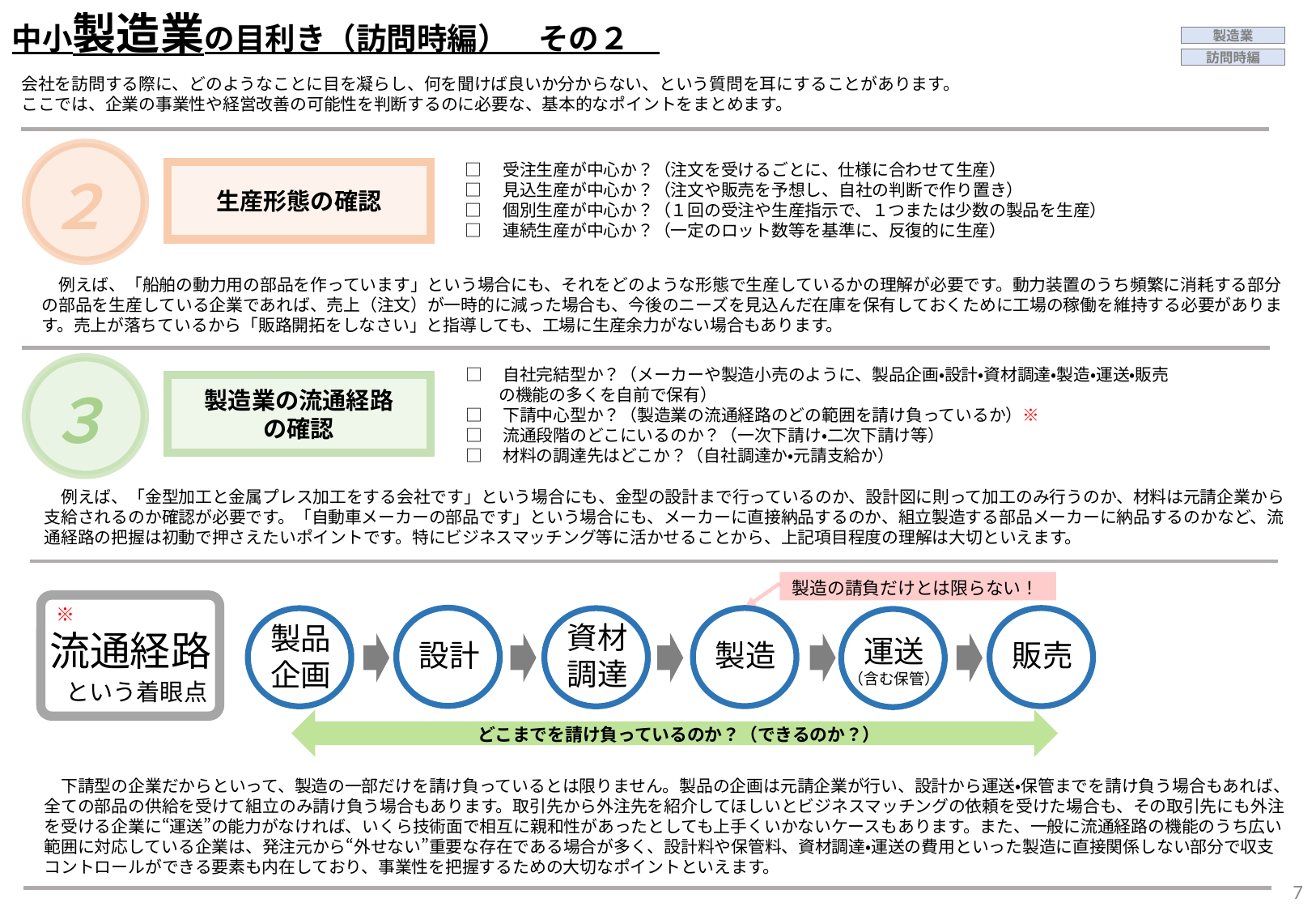

中小製造業の目利き（訪問時編）　その２
製造業
訪問時編
会社を訪問する際に、どのようなことに目を凝らし、何を聞けば良いか分からない、という質問を耳にすることがあります。ここでは、企業の事業性や経営改善の可能性を判断するのに必要な、基本的なポイントをまとめます。

２
□　受注生産が中心か？（注文を受けるごとに、仕様に合わせて生産）
□　見込生産が中心か？（注文や販売を予想し、自社の判断で作り置き）
□　個別生産が中心か？（１回の受注や生産指示で、１つまたは少数の製品を生産）
□　連続生産が中心か？（一定のロット数等を基準に、反復的に生産）
生産形態の確認
　例えば、「船舶の動力用の部品を作っています」という場合にも、それをどのような形態で生産しているかの理解が必要です。動力装置のうち頻繁に消耗する部分の部品を生産している企業であれば、売上（注文）が一時的に減った場合も、今後のニーズを見込んだ在庫を保有しておくために工場の稼働を維持する必要があります。売上が落ちているから「販路開拓をしなさい」と指導しても、工場に生産余力がない場合もあります。

３
□　自社完結型か？（メーカーや製造小売のように、製品企画・設計・資材調達・製造・運送・販売
　　の機能の多くを自前で保有）
□　下請中心型か？（製造業の流通経路のどの範囲を請け負っているか）※
□　流通段階のどこにいるのか？（一次下請け・二次下請け等）
□　材料の調達先はどこか？（自社調達か・元請支給か）
製造業の流通経路
の確認
　例えば、「金型加工と金属プレス加工をする会社です」という場合にも、金型の設計まで行っているのか、設計図に則って加工のみ行うのか、材料は元請企業から支給されるのか確認が必要です。「自動車メーカーの部品です」という場合にも、メーカーに直接納品するのか、組立製造する部品メーカーに納品するのかなど、流通経路の把握は初動で押さえたいポイントです。特にビジネスマッチング等に活かせることから、上記項目程度の理解は大切といえます。

製造の請負だけとは限らない！

　※
流通経路
という着眼点

設計

販売

製造

資材
調達

製品
企画

運送
（含む保管）

どこまでを請け負っているのか？（できるのか？）
　下請型の企業だからといって、製造の一部だけを請け負っているとは限りません。製品の企画は元請企業が行い、設計から運送・保管までを請け負う場合もあれば、全ての部品の供給を受けて組立のみ請け負う場合もあります。取引先から外注先を紹介してほしいとビジネスマッチングの依頼を受けた場合も、その取引先にも外注を受ける企業に“運送”の能力がなければ、いくら技術面で相互に親和性があったとしても上手くいかないケースもあります。また、一般に流通経路の機能のうち広い範囲に対応している企業は、発注元から“外せない”重要な存在である場合が多く、設計料や保管料、資材調達・運送の費用といった製造に直接関係しない部分で収支コントロールができる要素も内在しており、事業性を把握するための大切なポイントといえます。

7